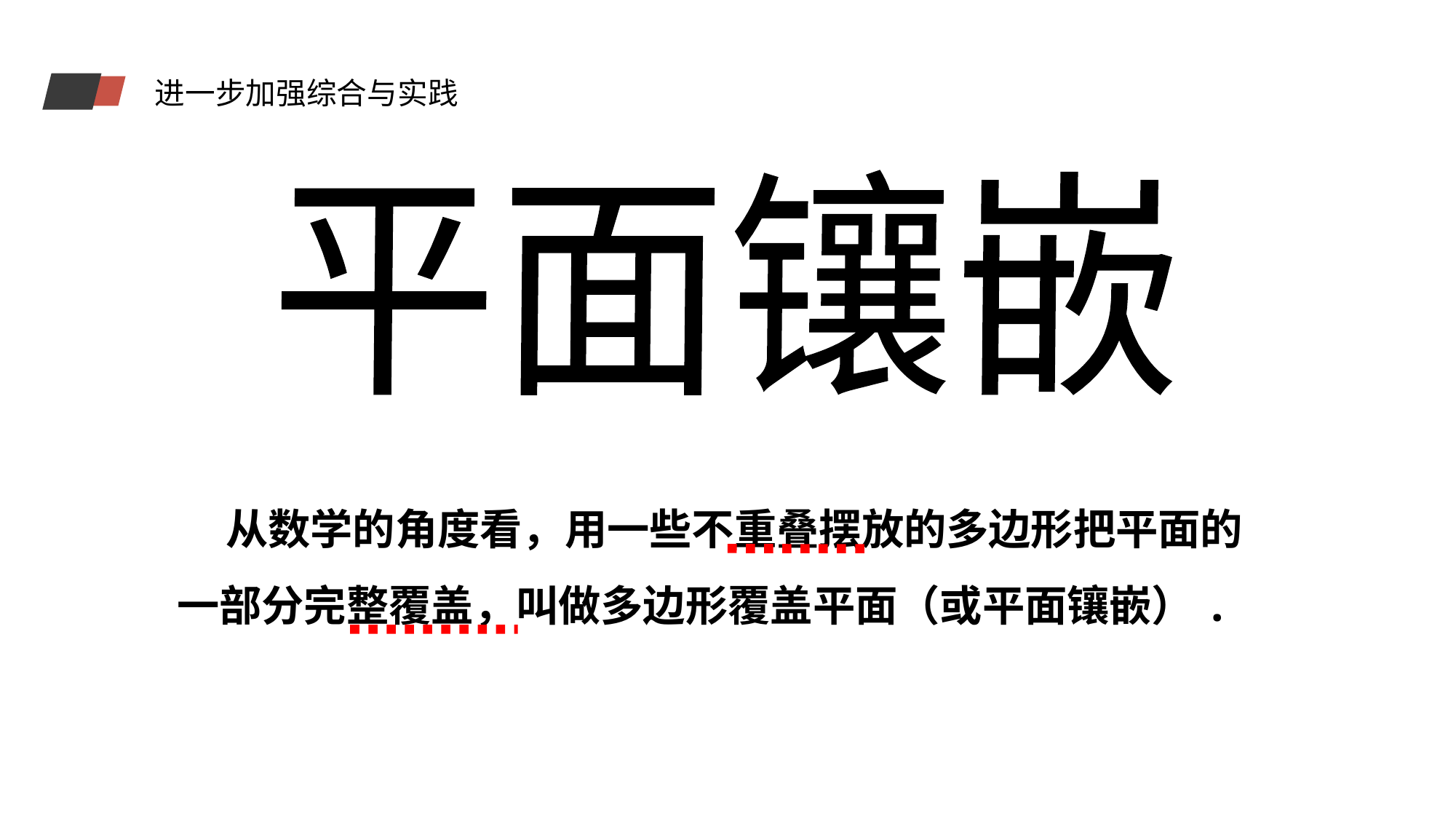

进一步加强综合与实践

平面镶嵌
    从数学的角度看，用一些不重叠摆放的多边形把平面的一部分完整覆盖，叫做多边形覆盖平面（或平面镶嵌）.